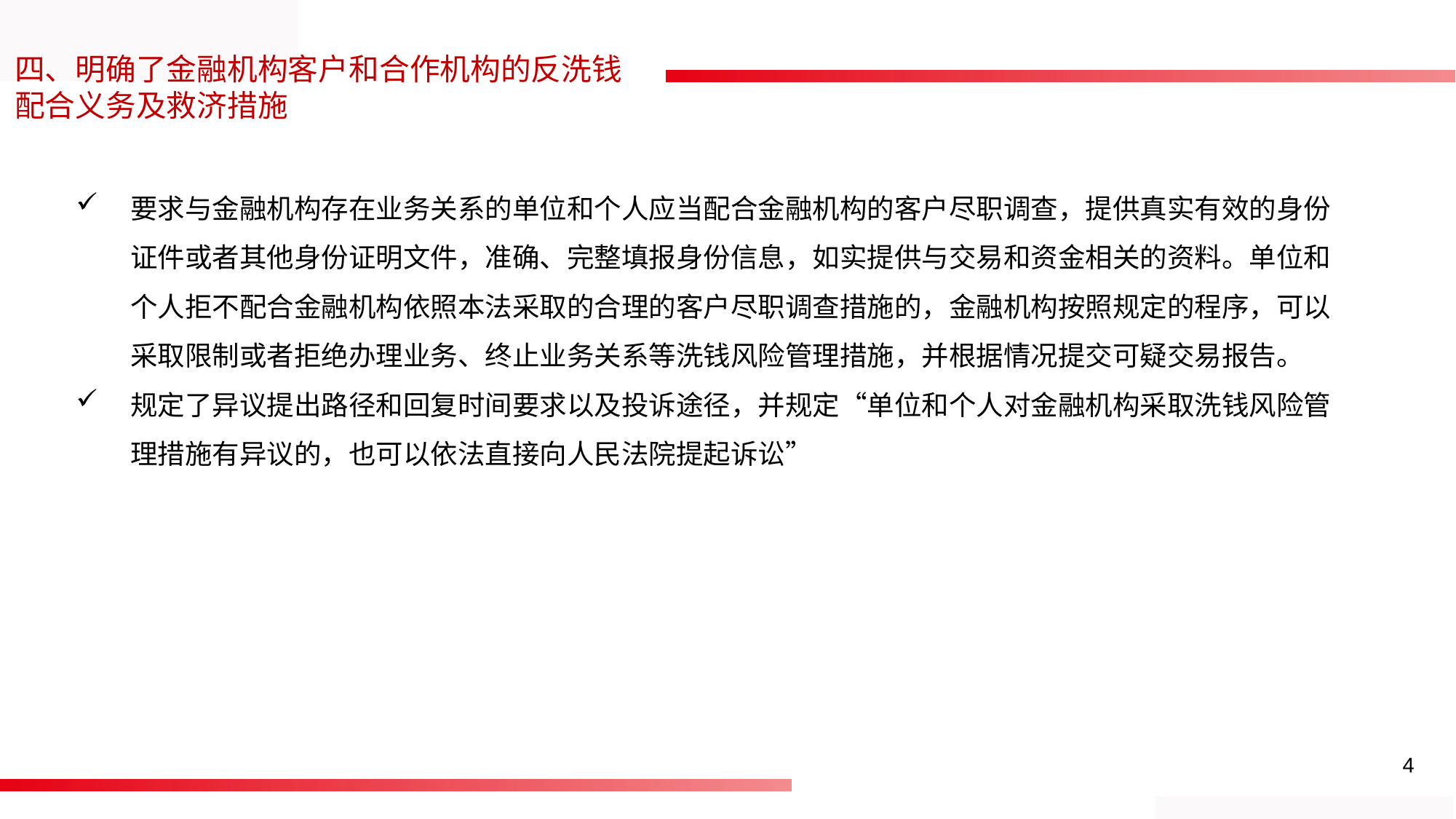

四、明确了金融机构客户和合作机构的反洗钱配合义务及救济措施

要求与金融机构存在业务关系的单位和个人应当配合金融机构的客户尽职调查，提供真实有效的身份证件或者其他身份证明文件，准确、完整填报身份信息，如实提供与交易和资金相关的资料。单位和个人拒不配合金融机构依照本法采取的合理的客户尽职调查措施的，金融机构按照规定的程序，可以采取限制或者拒绝办理业务、终止业务关系等洗钱风险管理措施，并根据情况提交可疑交易报告。
规定了异议提出路径和回复时间要求以及投诉途径，并规定“单位和个人对金融机构采取洗钱风险管理措施有异议的，也可以依法直接向人民法院提起诉讼”
4